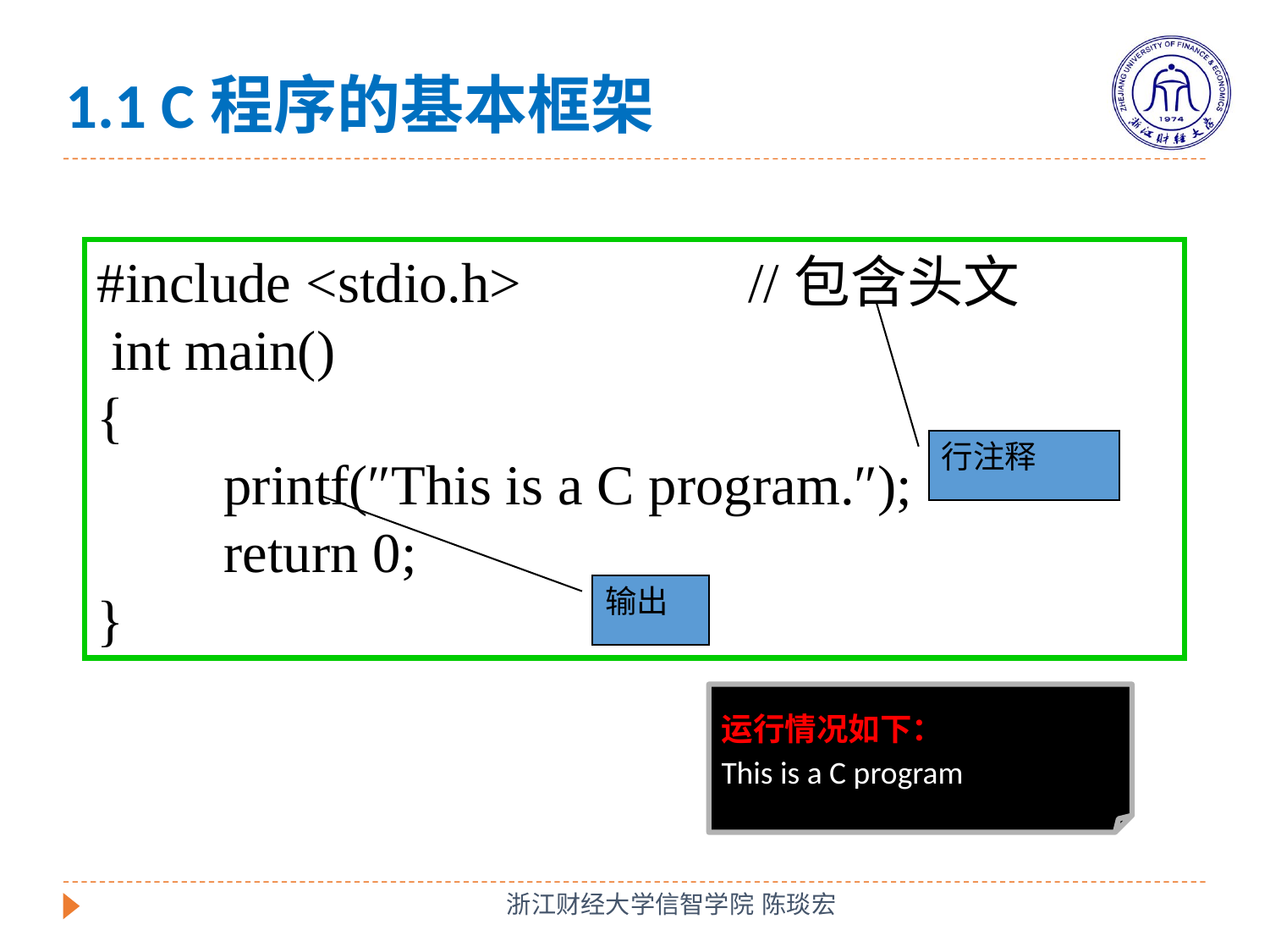

# 1.1 C程序的基本框架
#include <stdio.h>                //包含头文
 int main()
{
	printf(″This is a C program.″);
	return 0;
}
行注释
输出
运行情况如下：
This is a C program
浙江财经大学信智学院 陈琰宏
20